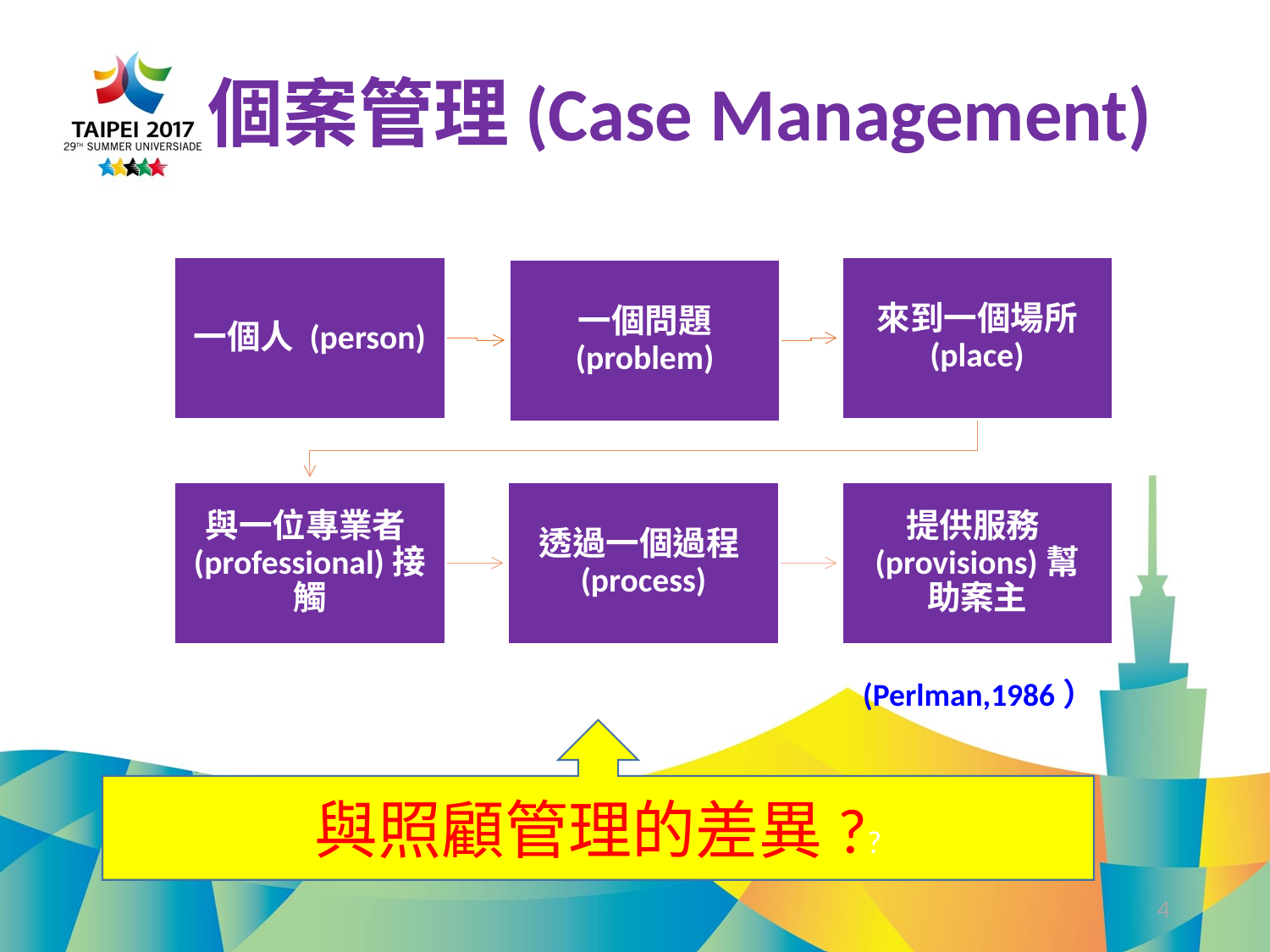

# 個案管理(Case Management)

一個人 (person)

一個問題 (problem)

來到一個場所 (place)

與一位專業者(professional)接觸

透過一個過程(process)
提供服務(provisions)幫助案主
(Perlman,1986）
與照顧管理的差異??
4